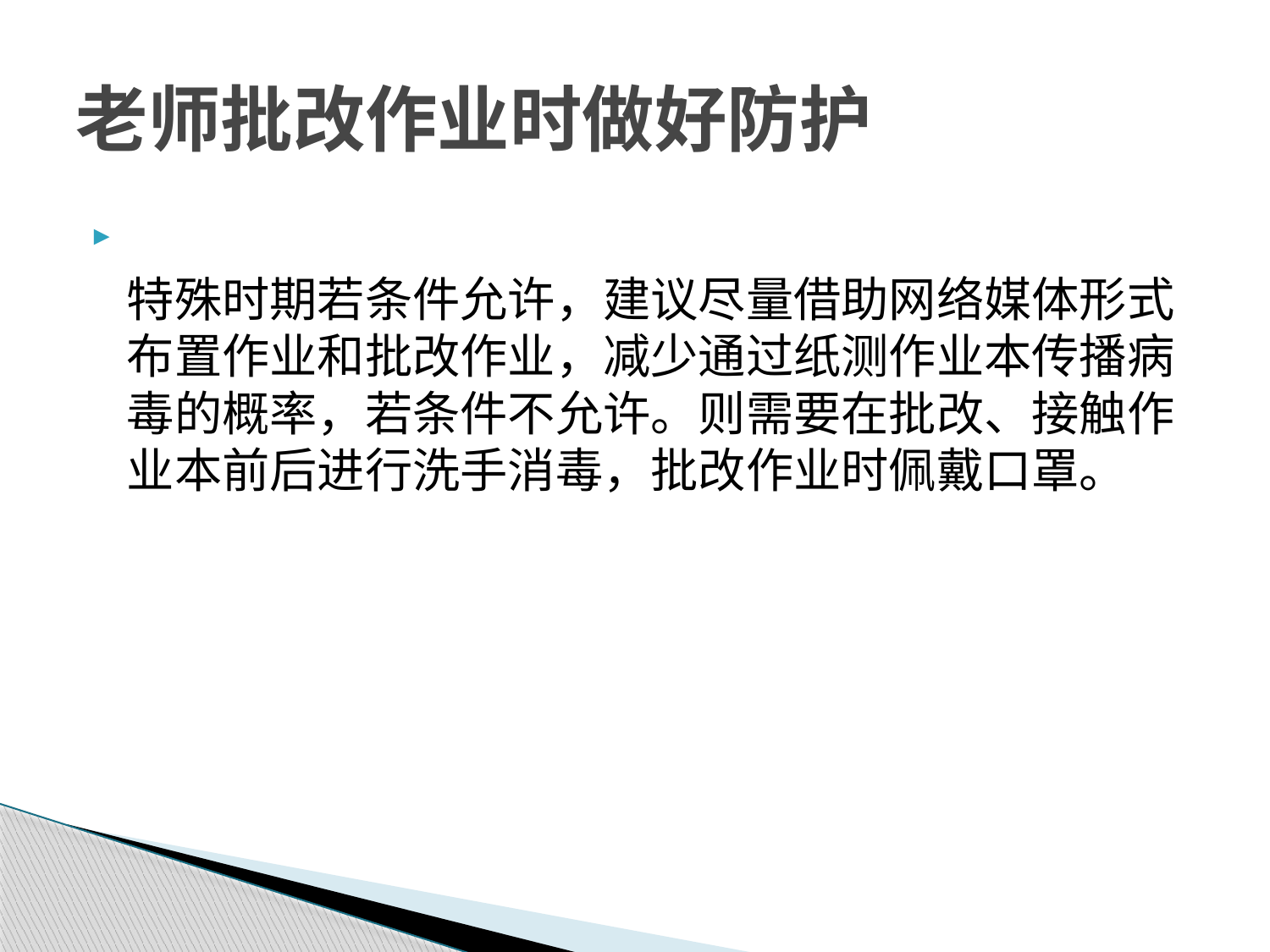

# 老师批改作业时做好防护
特殊时期若条件允许，建议尽量借助网络媒体形式布置作业和批改作业，减少通过纸测作业本传播病毒的概率，若条件不允许。则需要在批改、接触作业本前后进行洗手消毒，批改作业时佩戴口罩。